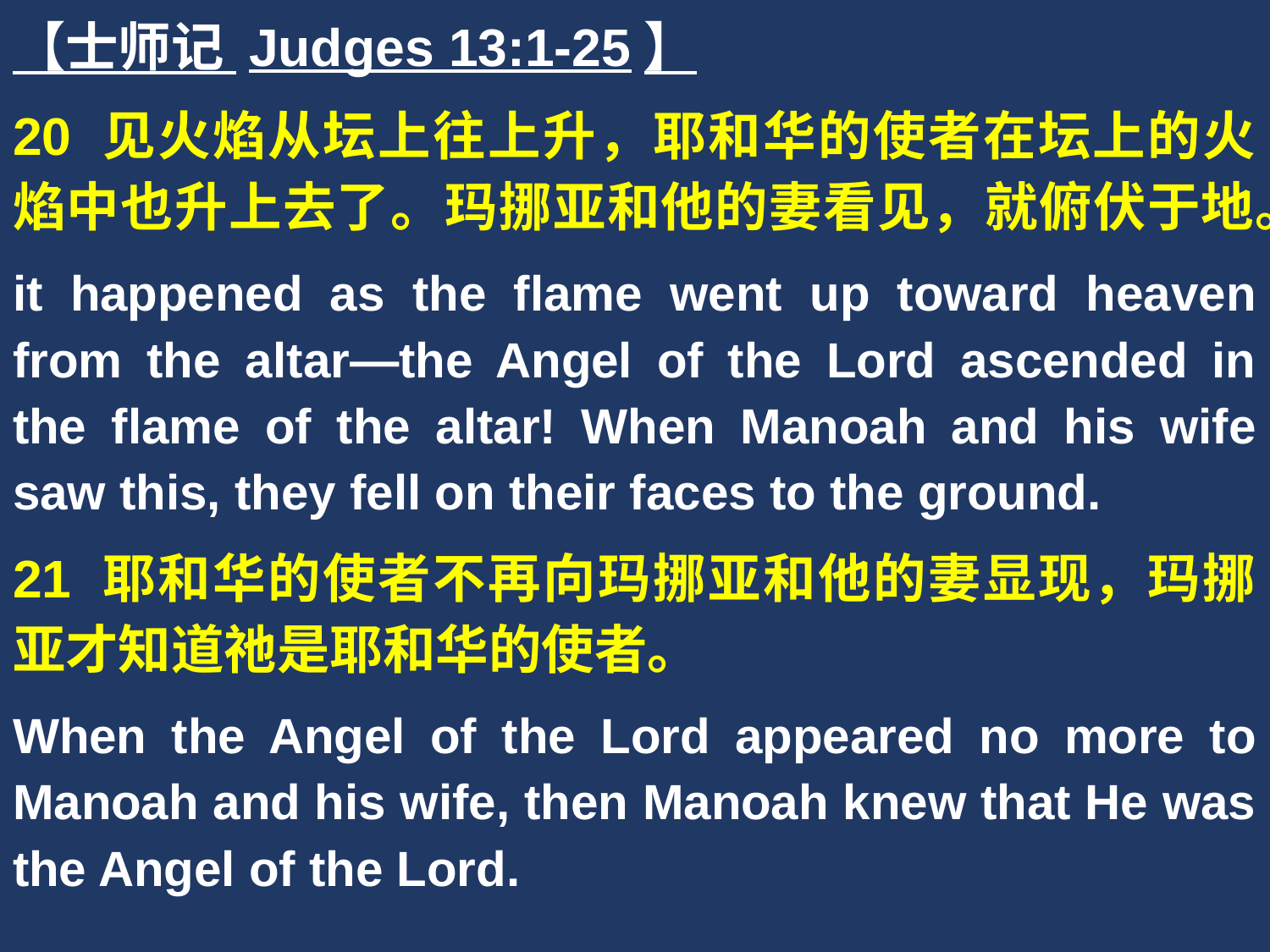

【士师记 Judges 13:1-25】
20 见火焰从坛上往上升，耶和华的使者在坛上的火焰中也升上去了。玛挪亚和他的妻看见，就俯伏于地。
it happened as the flame went up toward heaven from the altar—the Angel of the Lord ascended in the flame of the altar! When Manoah and his wife saw this, they fell on their faces to the ground.
21 耶和华的使者不再向玛挪亚和他的妻显现，玛挪亚才知道祂是耶和华的使者。
When the Angel of the Lord appeared no more to Manoah and his wife, then Manoah knew that He was the Angel of the Lord.